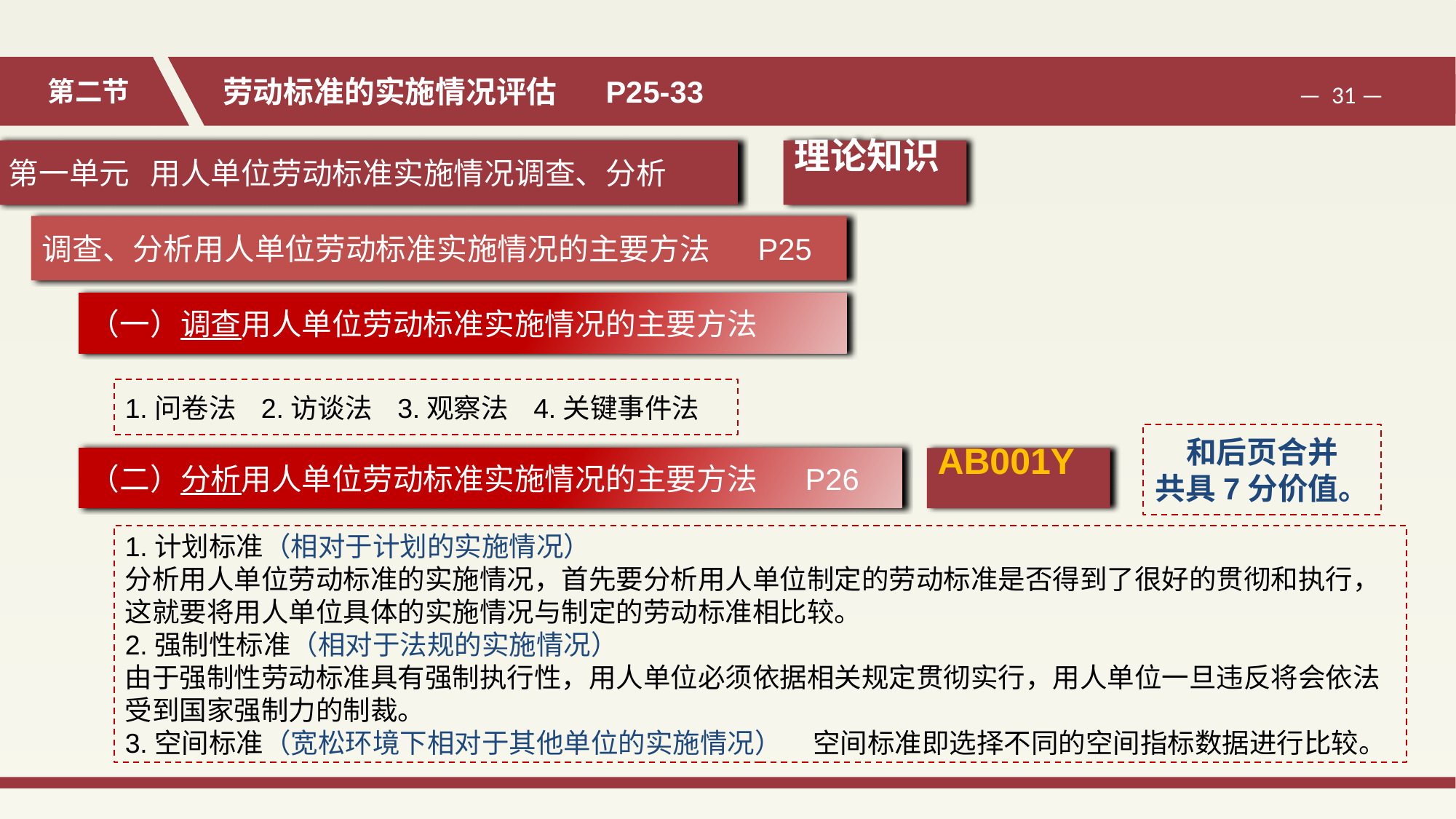

第一单元   用人单位劳动标准实施情况调查、分析
理论知识
调查、分析用人单位劳动标准实施情况的主要方法      P25
（一）调查用人单位劳动标准实施情况的主要方法
1.问卷法   2.访谈法   3.观察法   4.关键事件法
和后页合并
共具7分价值。
（二）分析用人单位劳动标准实施情况的主要方法      P26
AB001Y
1.计划标准（相对于计划的实施情况）
分析用人单位劳动标准的实施情况，首先要分析用人单位制定的劳动标准是否得到了很好的贯彻和执行，这就要将用人单位具体的实施情况与制定的劳动标准相比较。
2.强制性标准（相对于法规的实施情况）
由于强制性劳动标准具有强制执行性，用人单位必须依据相关规定贯彻实行，用人单位一旦违反将会依法受到国家强制力的制裁。
3.空间标准（宽松环境下相对于其他单位的实施情况）     空间标准即选择不同的空间指标数据进行比较。